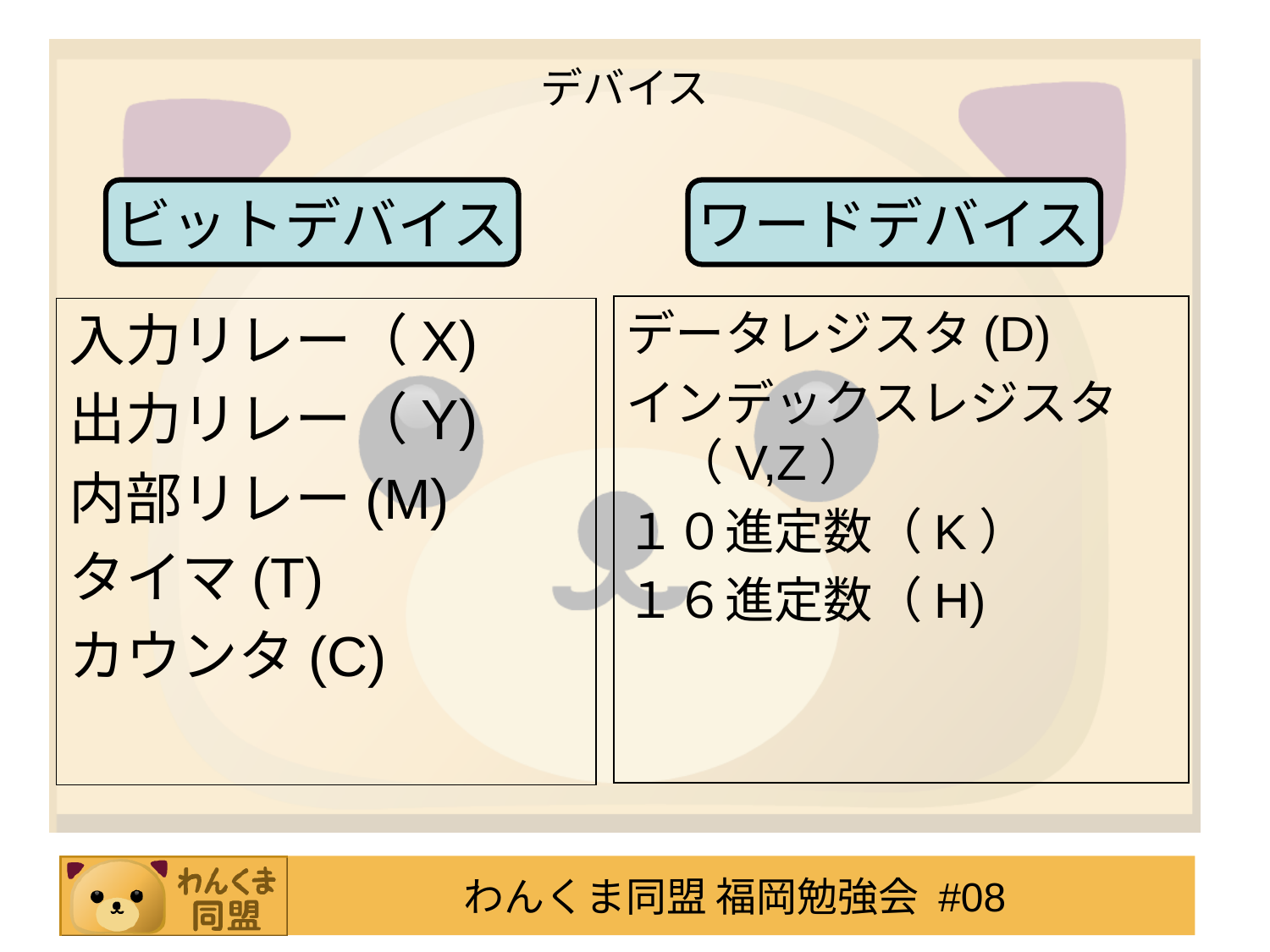

# デバイス
ビットデバイス
ワードデバイス
データレジスタ(D)
インデックスレジスタ（V,Z）
１０進定数（K）
１６進定数（H)
入力リレー（X)
出力リレー（Y)
内部リレー(M)
タイマ(T)
カウンタ(C)